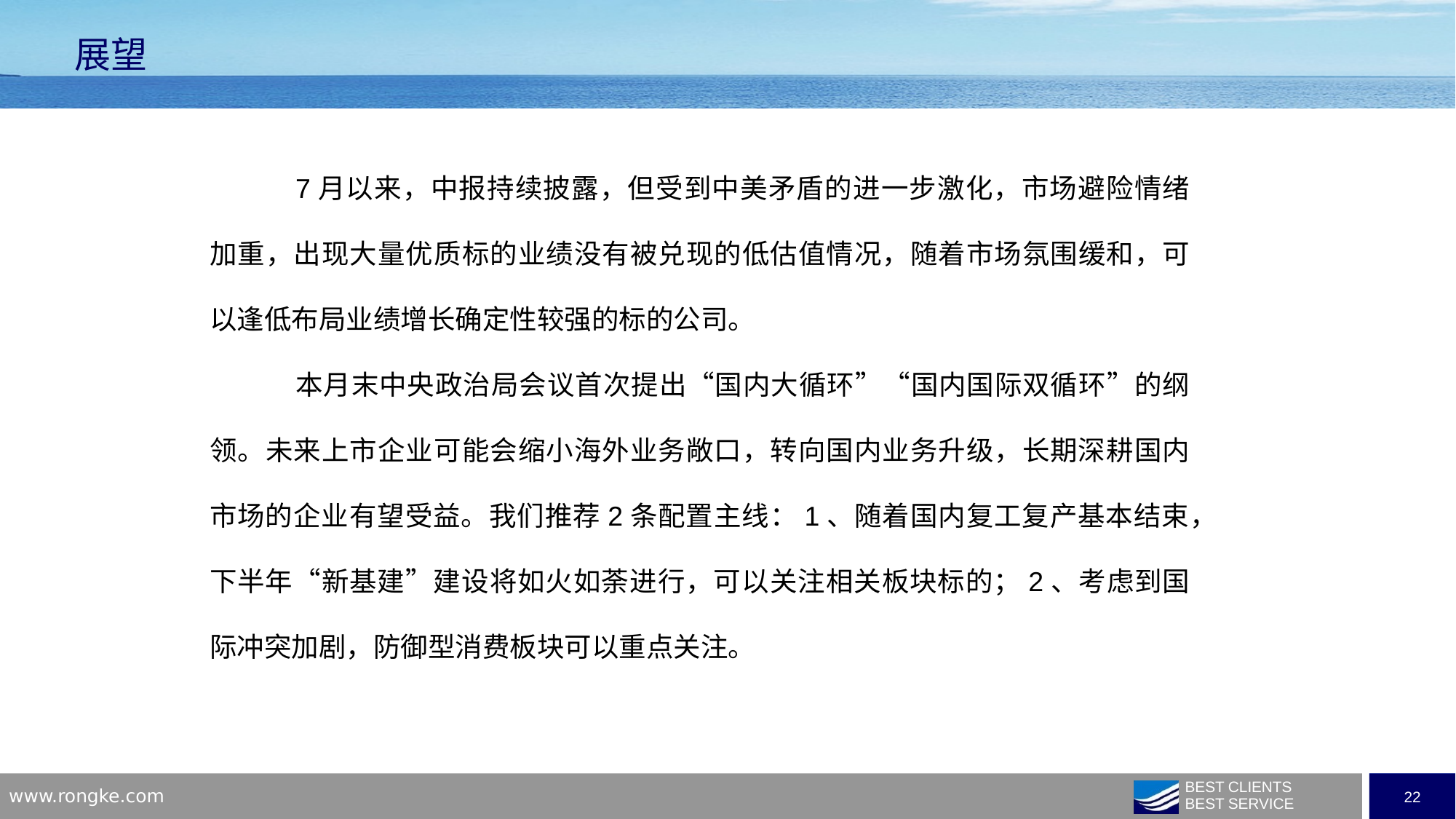

展望
7月以来，中报持续披露，但受到中美矛盾的进一步激化，市场避险情绪加重，出现大量优质标的业绩没有被兑现的低估值情况，随着市场氛围缓和，可以逢低布局业绩增长确定性较强的标的公司。
本月末中央政治局会议首次提出“国内大循环”“国内国际双循环”的纲领。未来上市企业可能会缩小海外业务敞口，转向国内业务升级，长期深耕国内市场的企业有望受益。我们推荐2条配置主线：1、随着国内复工复产基本结束，下半年“新基建”建设将如火如荼进行，可以关注相关板块标的；2、考虑到国际冲突加剧，防御型消费板块可以重点关注。